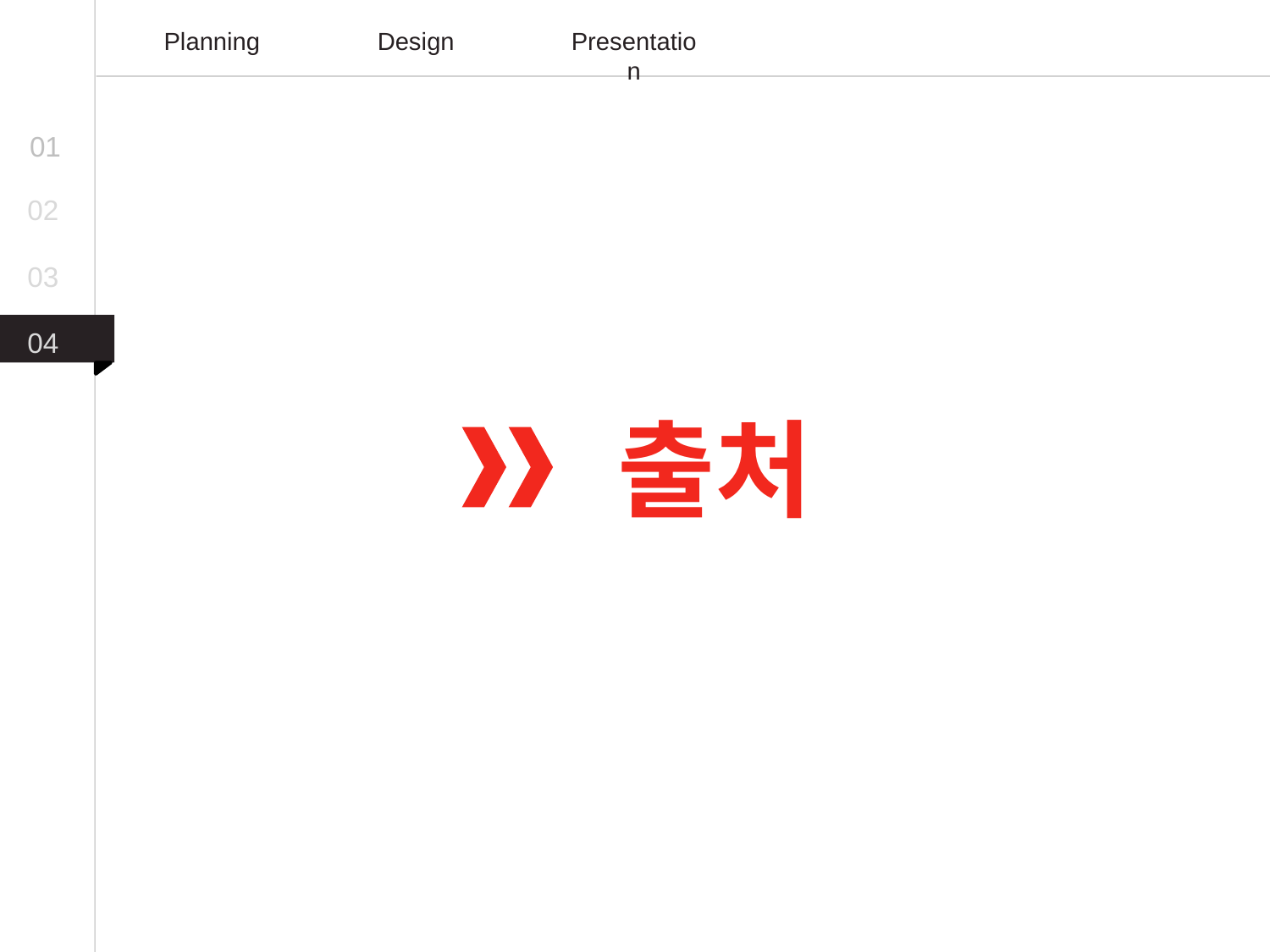

Planning
Design
Presentation
01
02
03

04

출처